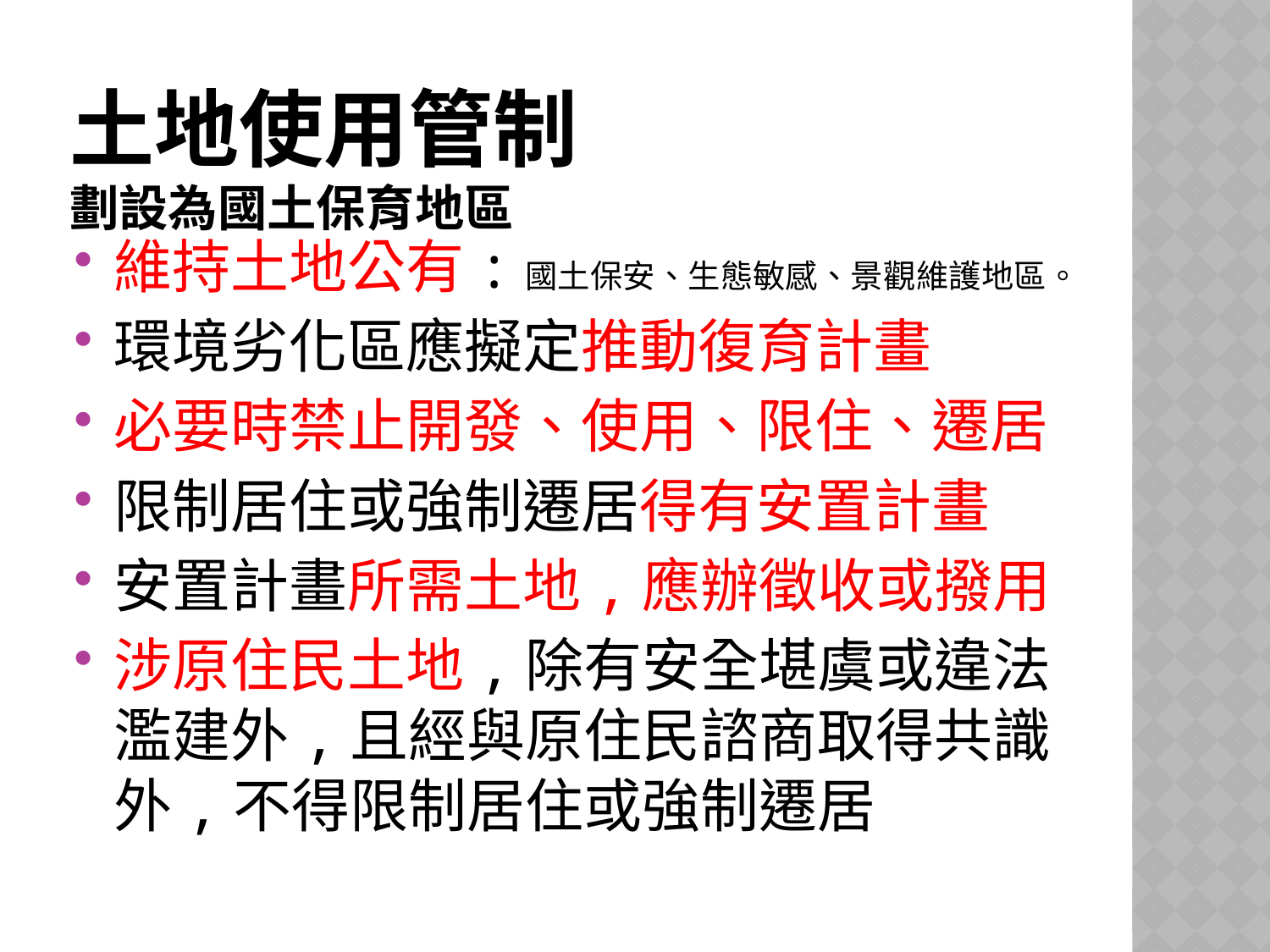

# 土地使用管制 劃設為國土保育地區
維持土地公有:國土保安、生態敏感、景觀維護地區。
環境劣化區應擬定推動復育計畫
必要時禁止開發、使用、限住、遷居
限制居住或強制遷居得有安置計畫
安置計畫所需土地,應辦徵收或撥用
涉原住民土地,除有安全堪虞或違法濫建外,且經與原住民諮商取得共識外,不得限制居住或強制遷居